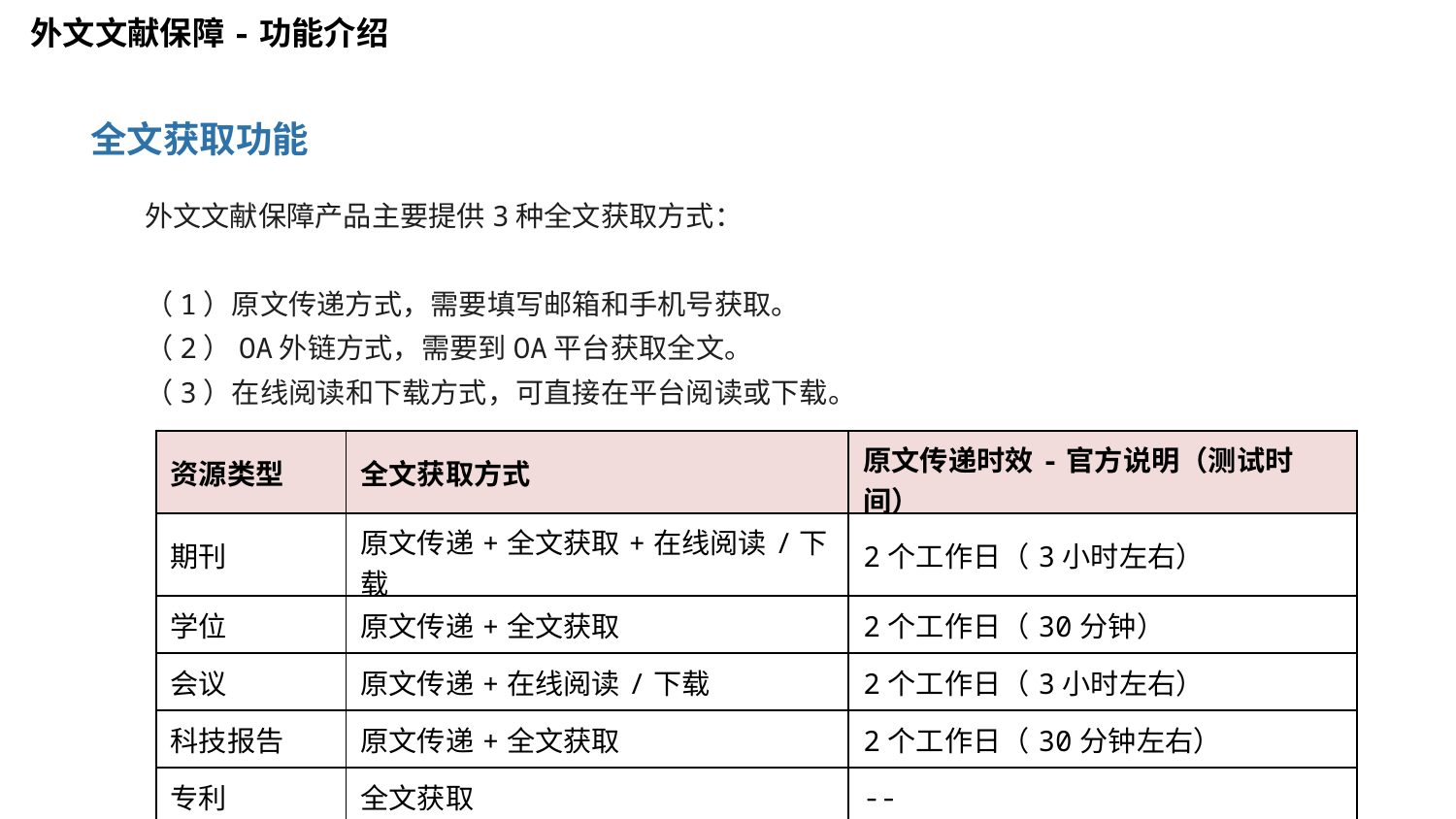

外文文献保障-功能介绍
全文获取功能
外文文献保障产品主要提供3种全文获取方式：

（1）原文传递方式，需要填写邮箱和手机号获取。
（2）OA外链方式，需要到OA平台获取全文。
（3）在线阅读和下载方式，可直接在平台阅读或下载。
| 资源类型 | 全文获取方式 | 原文传递时效-官方说明（测试时间） |
| --- | --- | --- |
| 期刊 | 原文传递+全文获取+在线阅读/下载 | 2个工作日（3小时左右） |
| 学位 | 原文传递+全文获取 | 2个工作日（30分钟） |
| 会议 | 原文传递+在线阅读/下载 | 2个工作日（3小时左右） |
| 科技报告 | 原文传递+全文获取 | 2个工作日（30分钟左右） |
| 专利 | 全文获取 | -- |